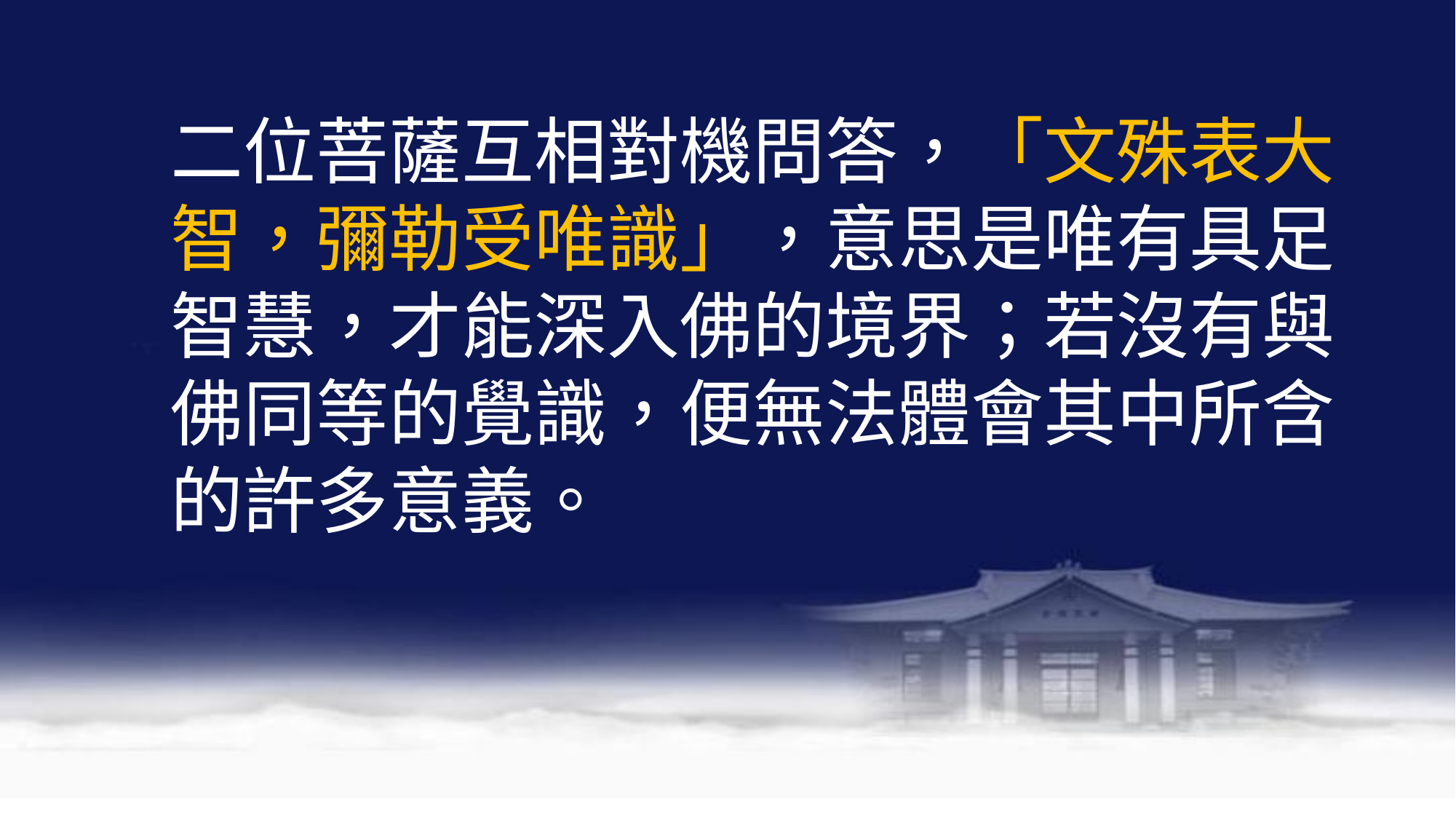

二位菩薩互相對機問答，「文殊表大智，彌勒受唯識」，意思是唯有具足智慧，才能深入佛的境界；若沒有與佛同等的覺識，便無法體會其中所含的許多意義。